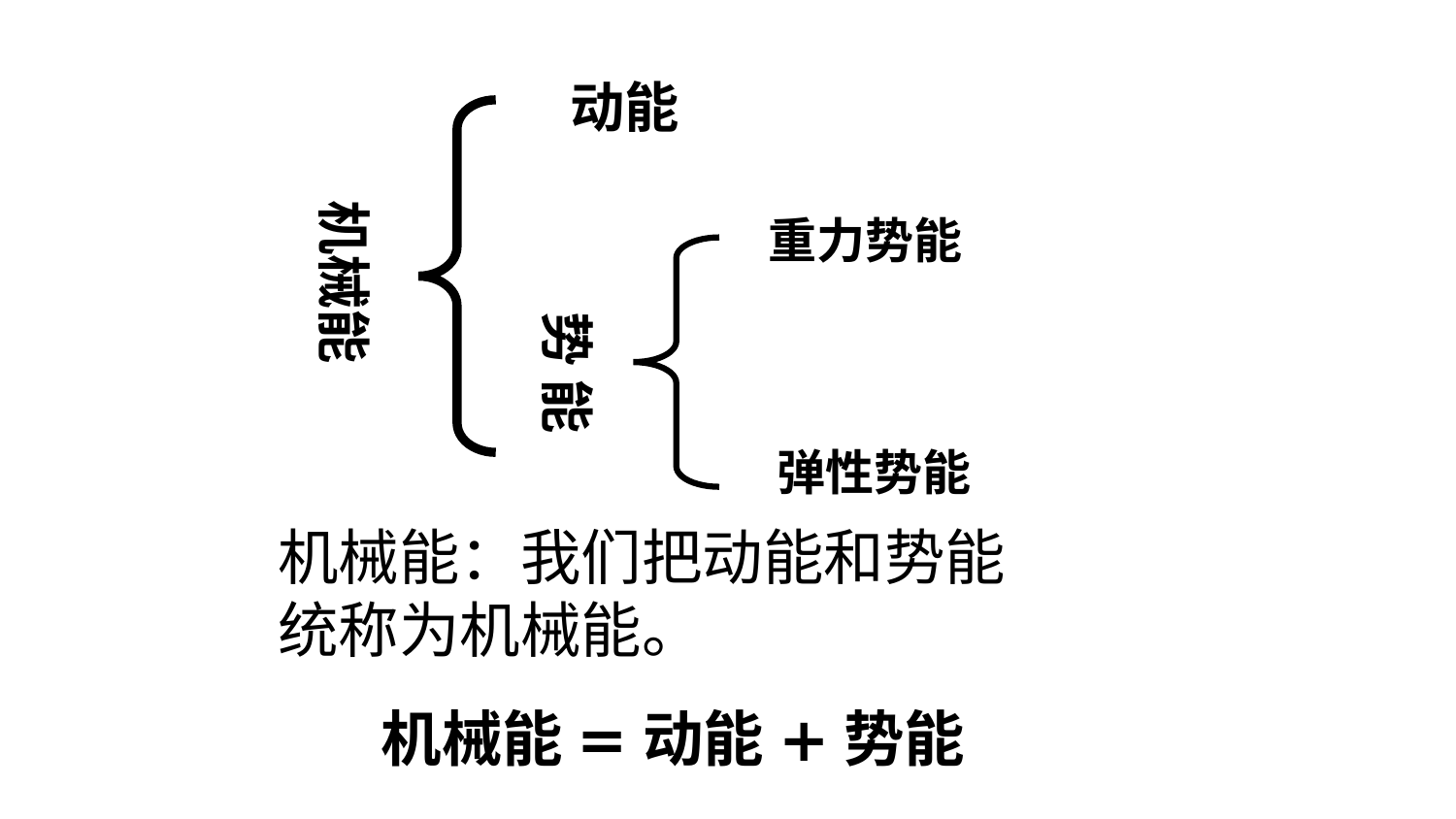

动能

机械能
重力势能

势 能
弹性势能
机械能：我们把动能和势能统称为机械能。
机械能=动能+势能